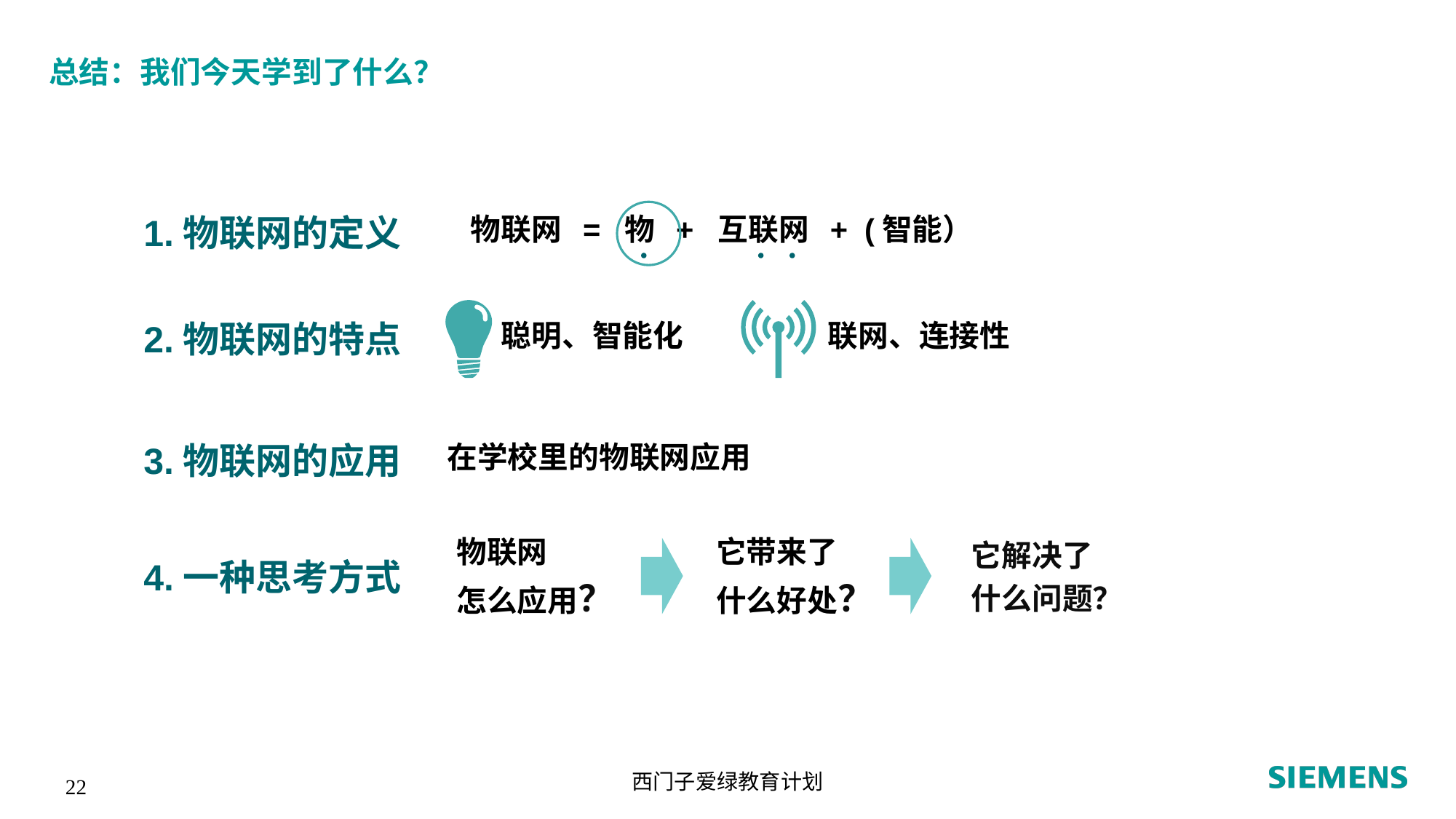

# 总结：我们今天学到了什么？

物联网  =  物  +  互联网  +  (智能）

1.物联网的定义

聪明、智能化
联网、连接性
2.物联网的特点
3.物联网的应用
在学校里的物联网应用
物联网
怎么应用？
它带来了
什么好处？
它解决了
什么问题？

4.一种思考方式
 22
西门子爱绿教育计划